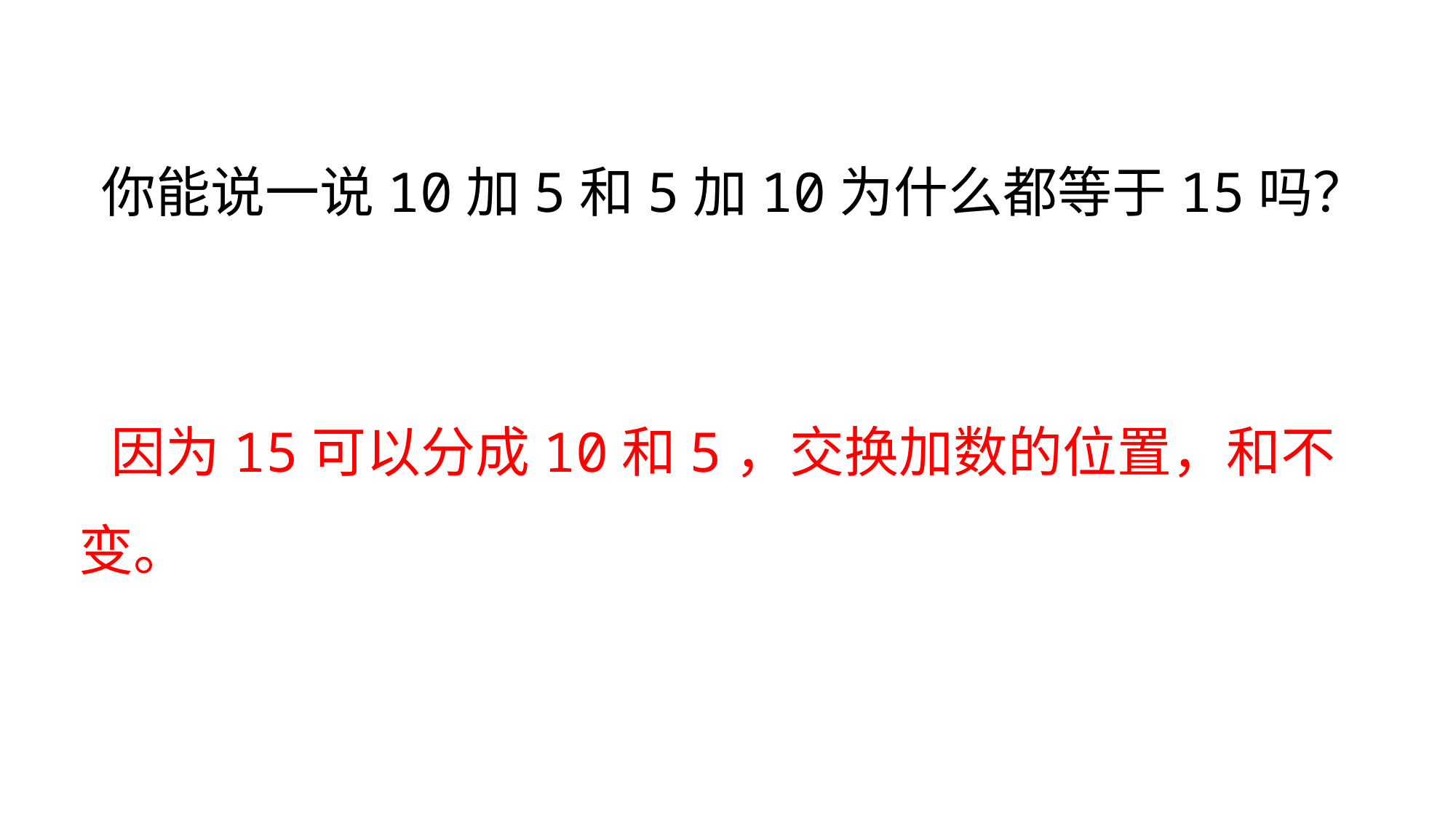

你能说一说10加5和5加10为什么都等于15吗？
因为15可以分成10和5，交换加数的位置，和不变。